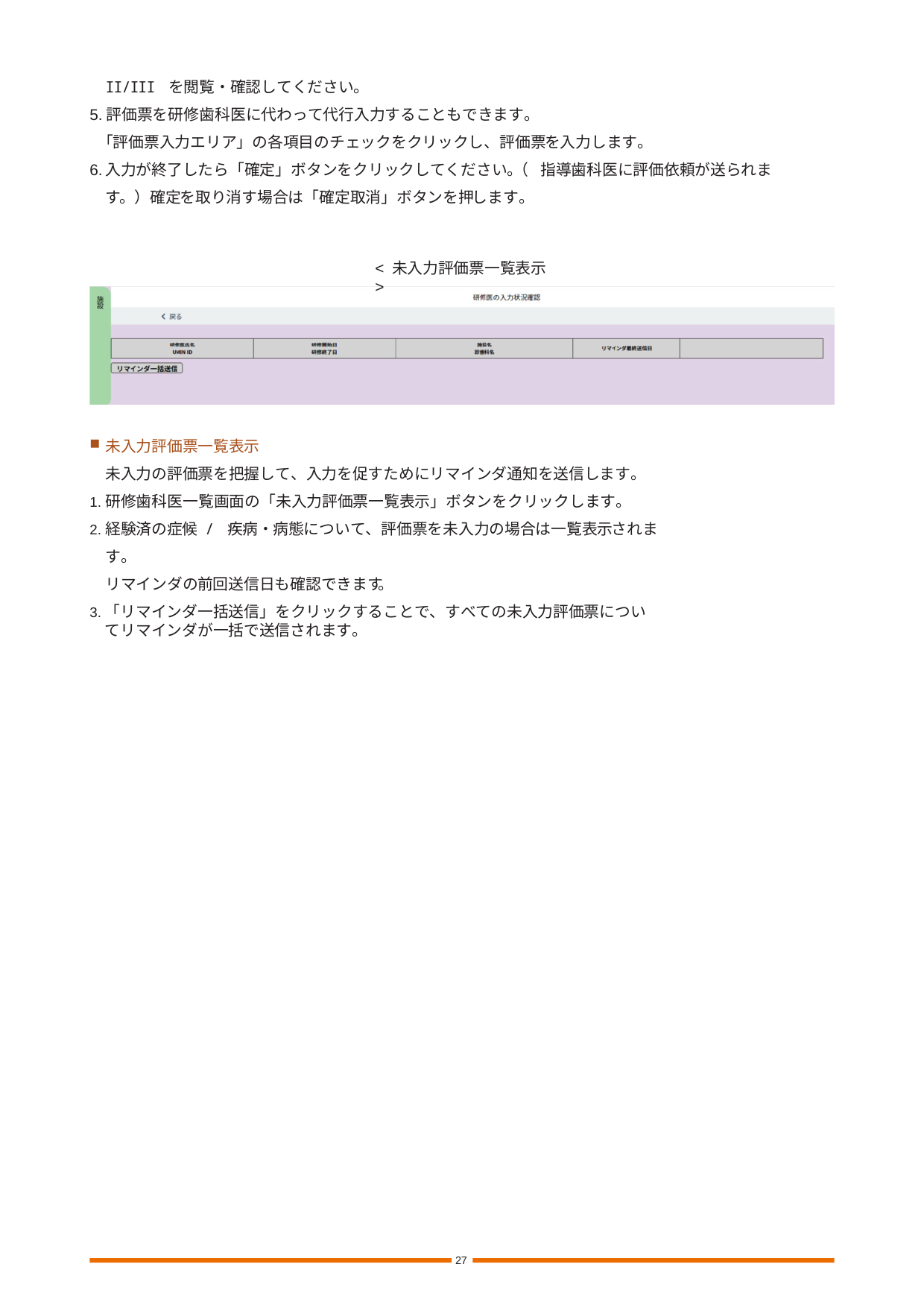

II/III を閲覧・確認してください。
評価票を研修歯科医に代わって代行入力することもできます。
「評価票入力エリア」の各項目のチェックをクリックし、評価票を入力します。
入力が終了したら「確定」ボタンをクリックしてください。（　　指導歯科医に評価依頼が送られます。）確定を取り消す場合は「確定取消」ボタンを押します。
< 未入力評価票一覧表示 >

未入力評価票一覧表示
未入力の評価票を把握して、入力を促すためにリマインダ通知を送信します。
研修歯科医一覧画面の「未入力評価票一覧表示」ボタンをクリックします。
経験済の症候 / 疾病・病態について、評価票を未入力の場合は一覧表示されます。
リマインダの前回送信日も確認できます。
「リマインダ一括送信」をクリックすることで、すべての未入力評価票についてリマインダが一括で送信されます 。
27